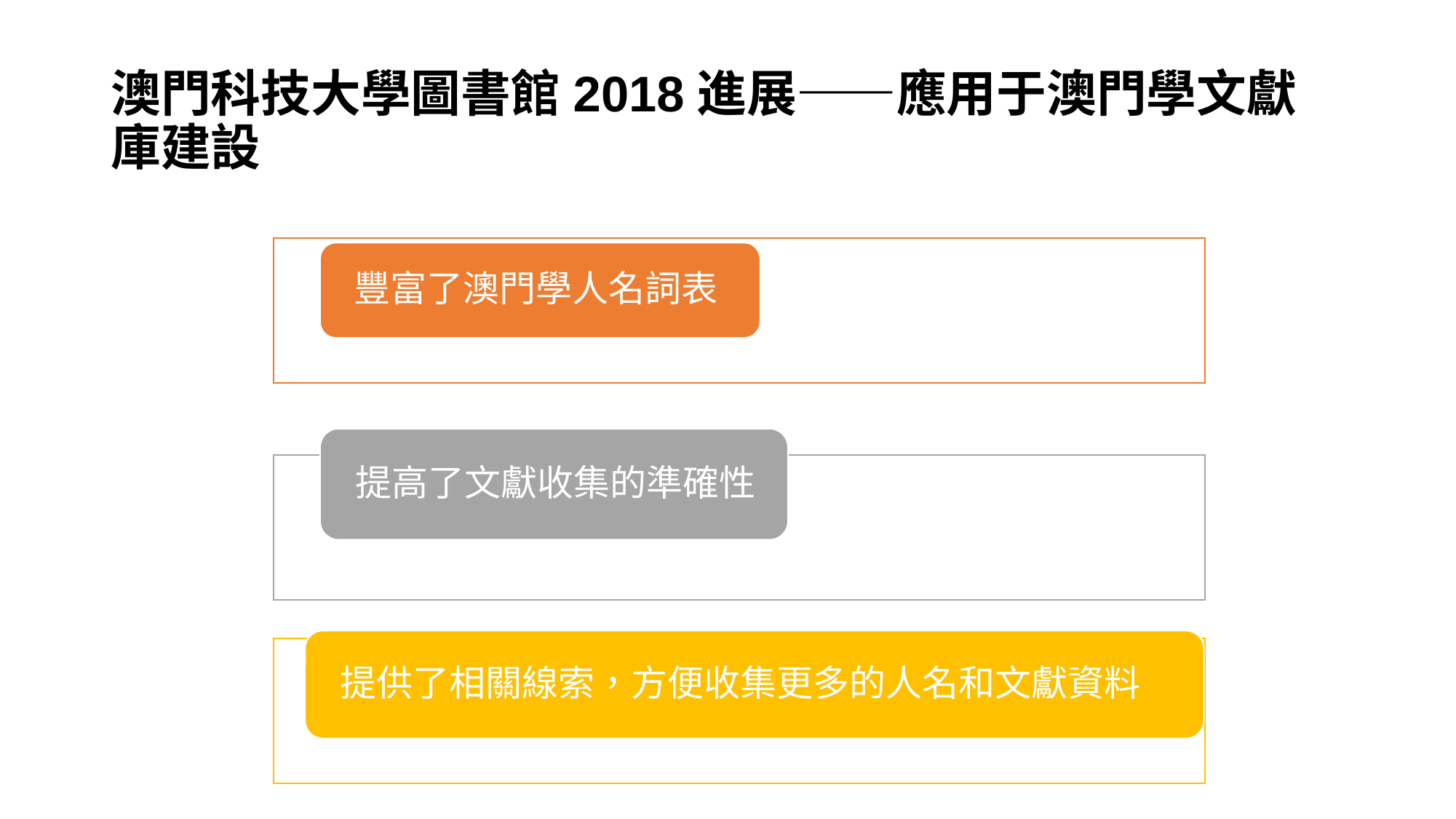

# 澳門科技大學圖書館2018進展——應用于澳門學文獻庫建設

豐富了澳門學人名詞表
提高了文獻收集的準確性
提供了相關線索，方便收集更多的人名和文獻資料